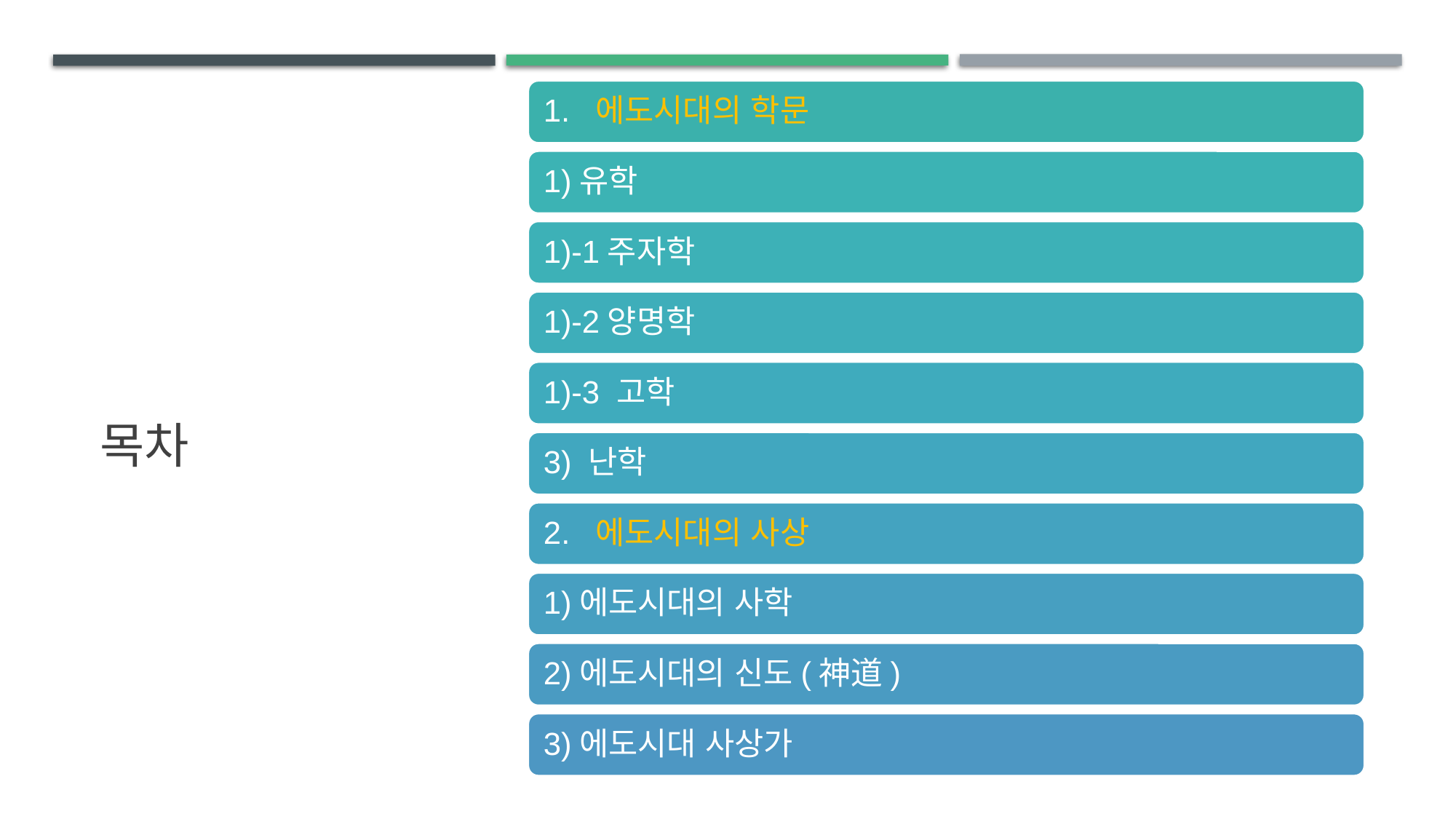

1.  에도시대의 학문
1)유학
1)-1주자학
1)-2양명학
1)-3 고학
3) 난학
2.  에도시대의 사상
1)에도시대의 사학
2)에도시대의 신도(神道)
3)에도시대 사상가
# 목차